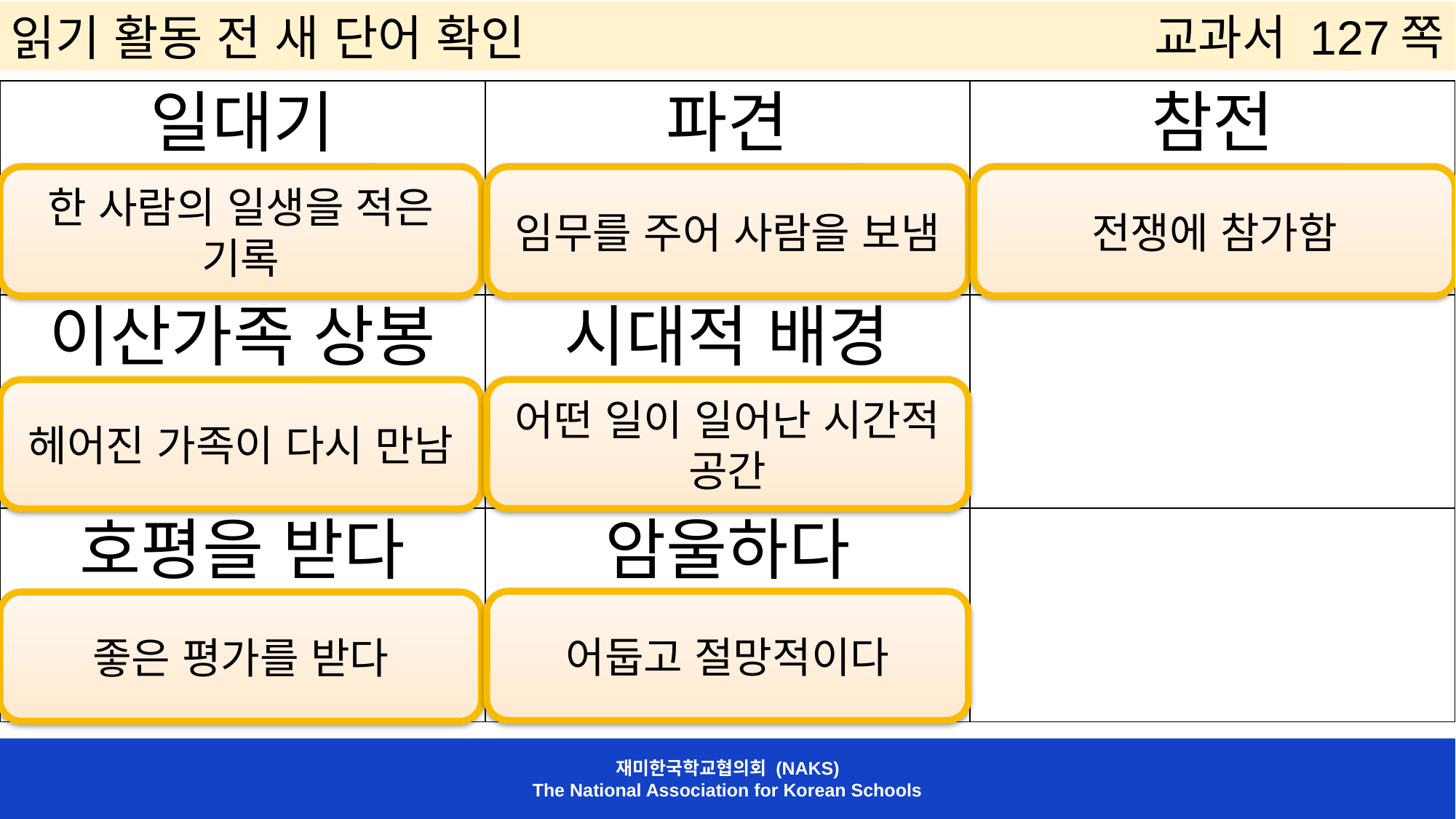

읽기 활동 전 새 단어 확인
교과서 127쪽
| 일대기 | 파견 | 참전 |
| --- | --- | --- |
| 이산가족 상봉 | 시대적 배경 |  |
| 호평을 받다 | 암울하다 |  |
전쟁에 참가함
한 사람의 일생을 적은 기록
임무를 주어 사람을 보냄
어떤 일이 일어난 시간적 공간
헤어진 가족이 다시 만남
어둡고 절망적이다
좋은 평가를 받다
재미한국학교협의회 (NAKS)
The National Association for Korean Schools